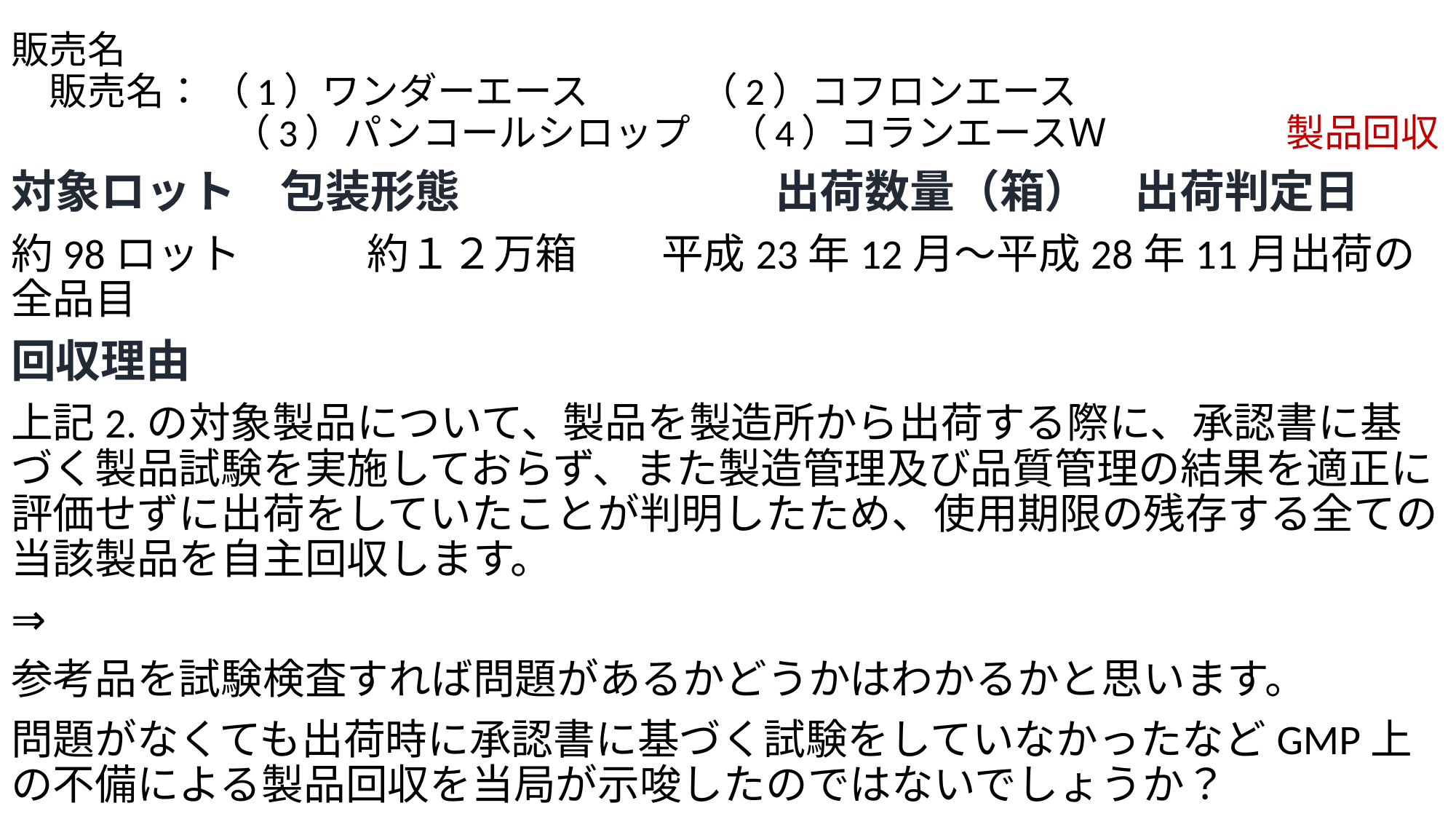

# 販売名 　販売名： （1）ワンダーエース 　　   （2）コフロンエース 　　　　        （3）パンコールシロップ　（4）コランエースＷ　　　　   製品回収
対象ロット　包装形態　　　　　　　出荷数量（箱）　出荷判定日
約98ロット　　　約１２万箱　　平成23年12月～平成28年11月出荷の全品目
回収理由
上記2.の対象製品について、製品を製造所から出荷する際に、承認書に基づく製品試験を実施しておらず、また製造管理及び品質管理の結果を適正に評価せずに出荷をしていたことが判明したため、使用期限の残存する全ての当該製品を自主回収します。
⇒
参考品を試験検査すれば問題があるかどうかはわかるかと思います。
問題がなくても出荷時に承認書に基づく試験をしていなかったなどGMP上の不備による製品回収を当局が示唆したのではないでしょうか？